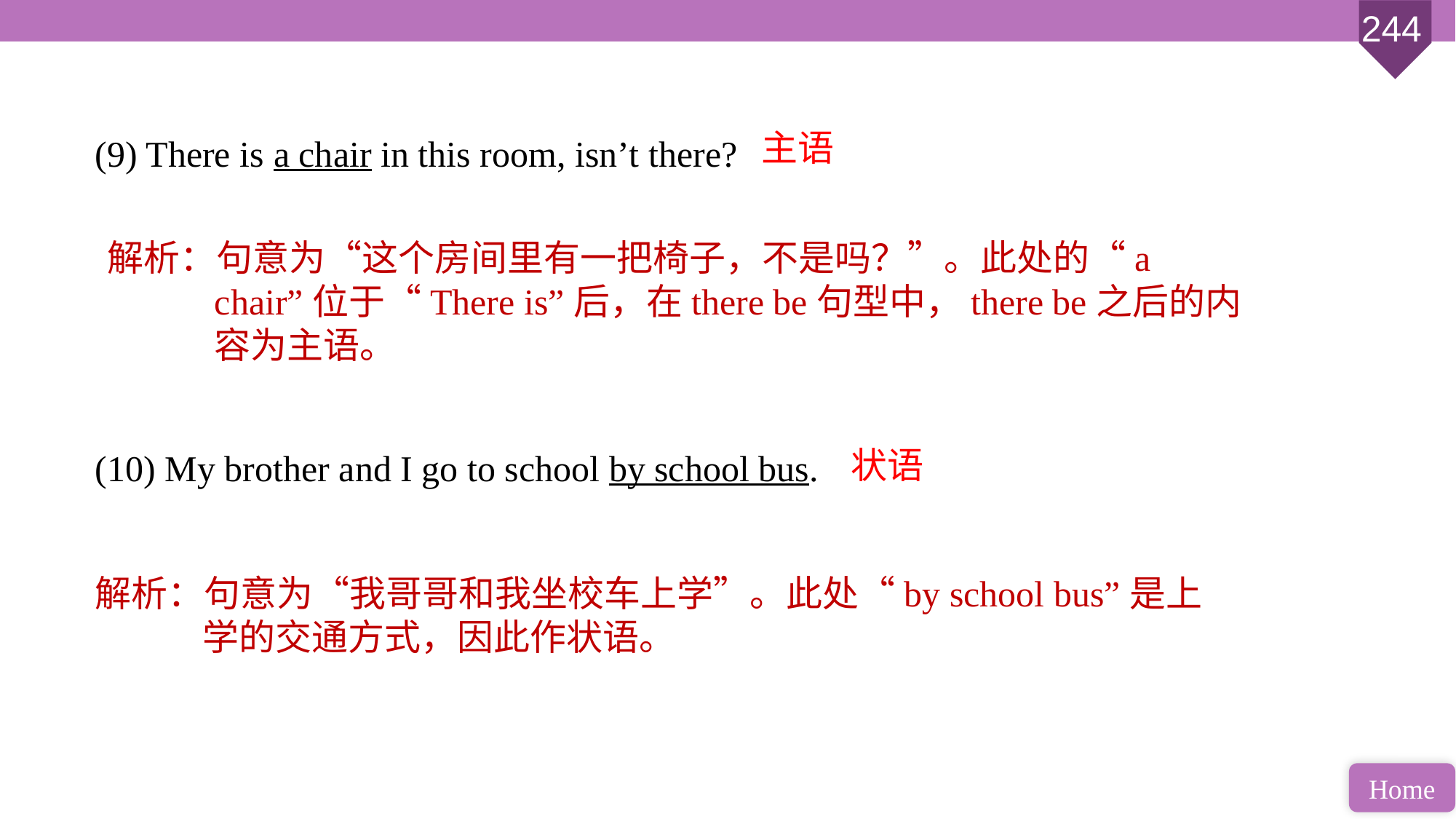

(9) There is a chair in this room, isn’t there?

(10) My brother and I go to school by school bus.
主语
解析：句意为“这个房间里有一把椅子，不是吗？”。此处的“a chair”位于“There is”后，在there be句型中，there be之后的内容为主语。
状语
解析：句意为“我哥哥和我坐校车上学”。此处“by school bus”是上学的交通方式，因此作状语。